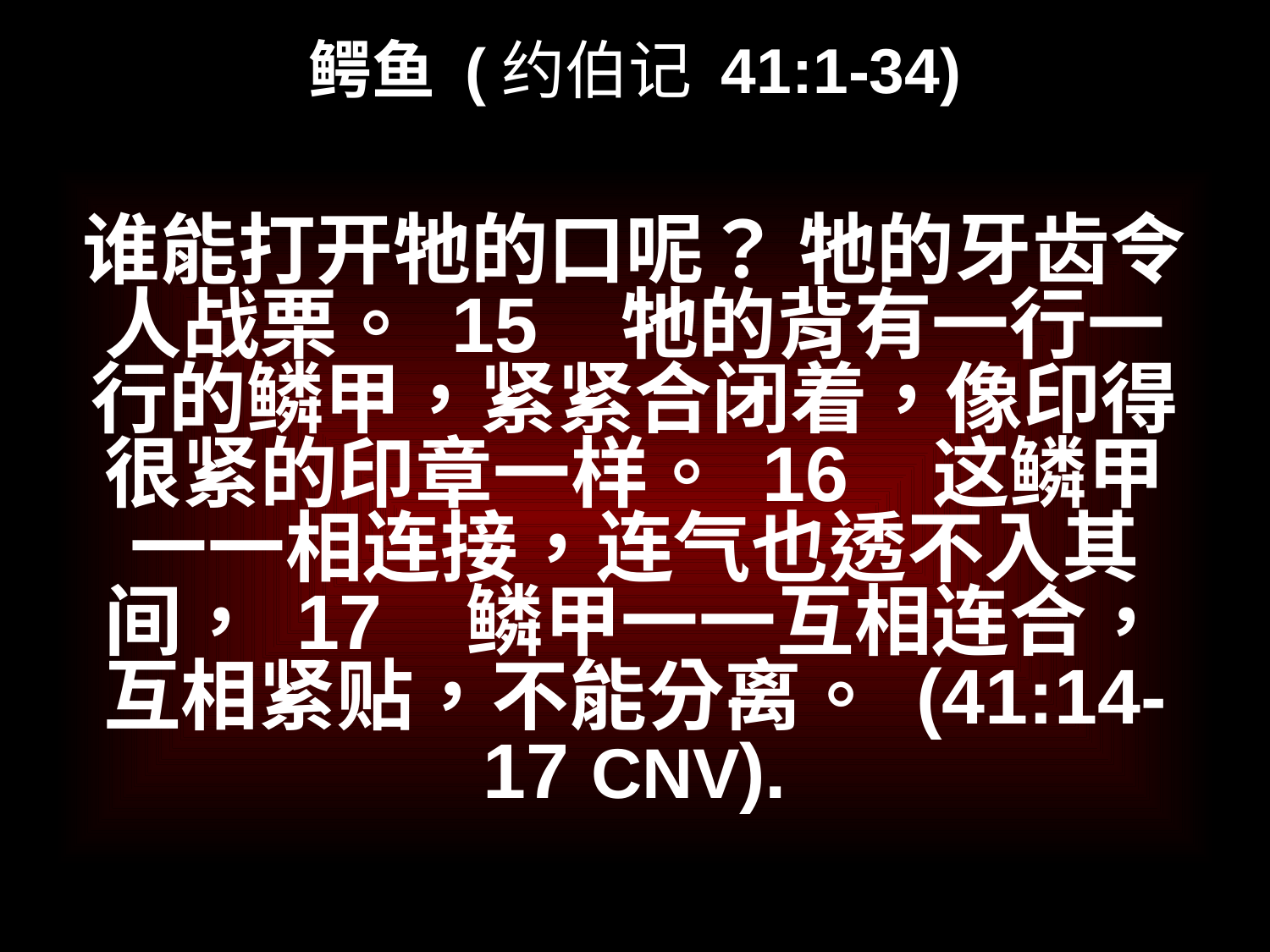

# 鳄鱼 (约伯记 41:1-34)

谁能打开牠的口呢？ 牠的牙齿令人战栗。 15   牠的背有一行一行的鳞甲，紧紧合闭着，像印得很紧的印章一样。 16   这鳞甲一一相连接，连气也透不入其间， 17   鳞甲一一互相连合，互相紧贴，不能分离。 (41:14-17 CNV).